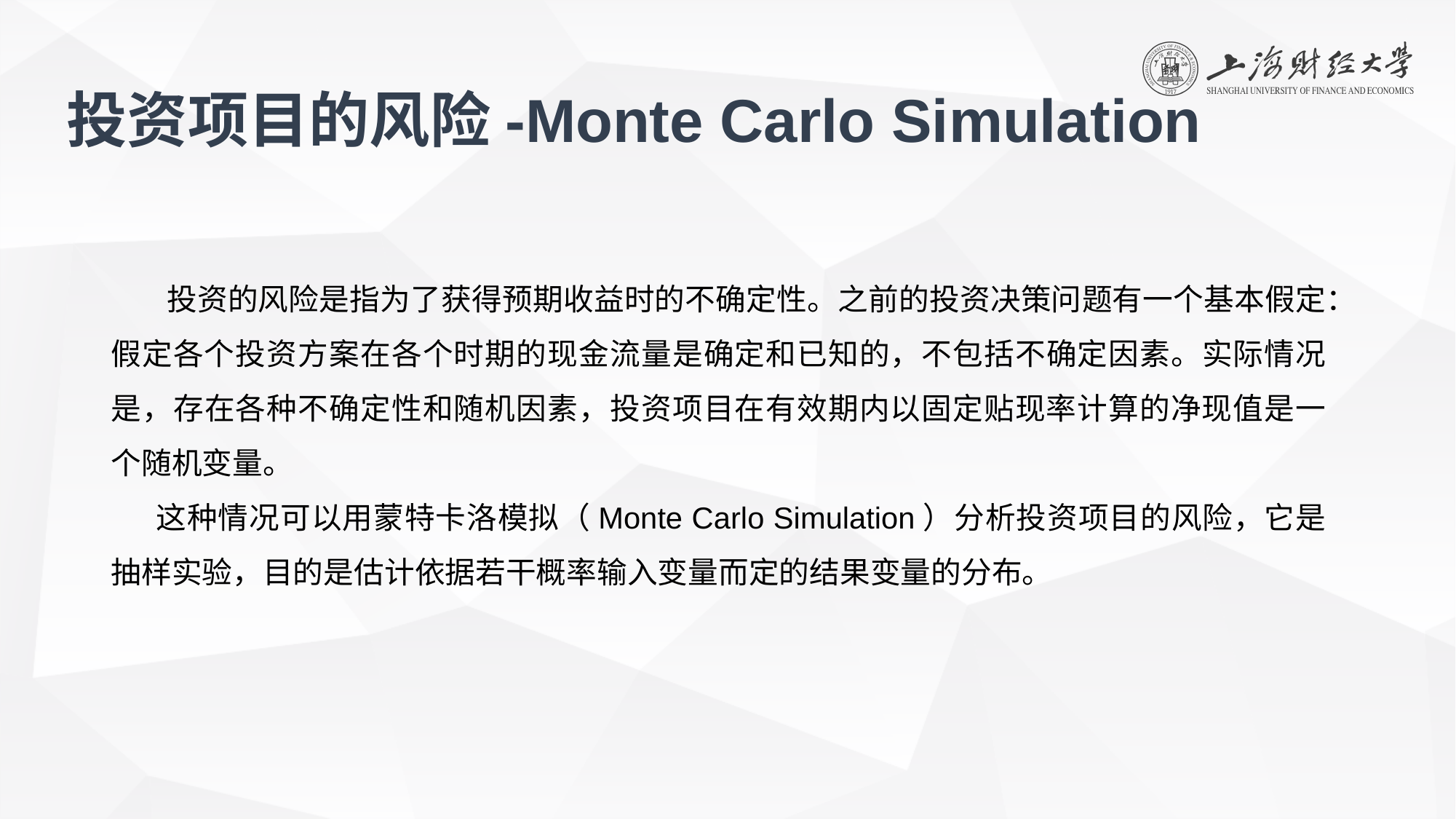

投资项目的风险-Monte Carlo Simulation
       投资的风险是指为了获得预期收益时的不确定性。之前的投资决策问题有一个基本假定：假定各个投资方案在各个时期的现金流量是确定和已知的，不包括不确定因素。实际情况是，存在各种不确定性和随机因素，投资项目在有效期内以固定贴现率计算的净现值是一个随机变量。
     这种情况可以用蒙特卡洛模拟（Monte Carlo Simulation）分析投资项目的风险，它是抽样实验，目的是估计依据若干概率输入变量而定的结果变量的分布。